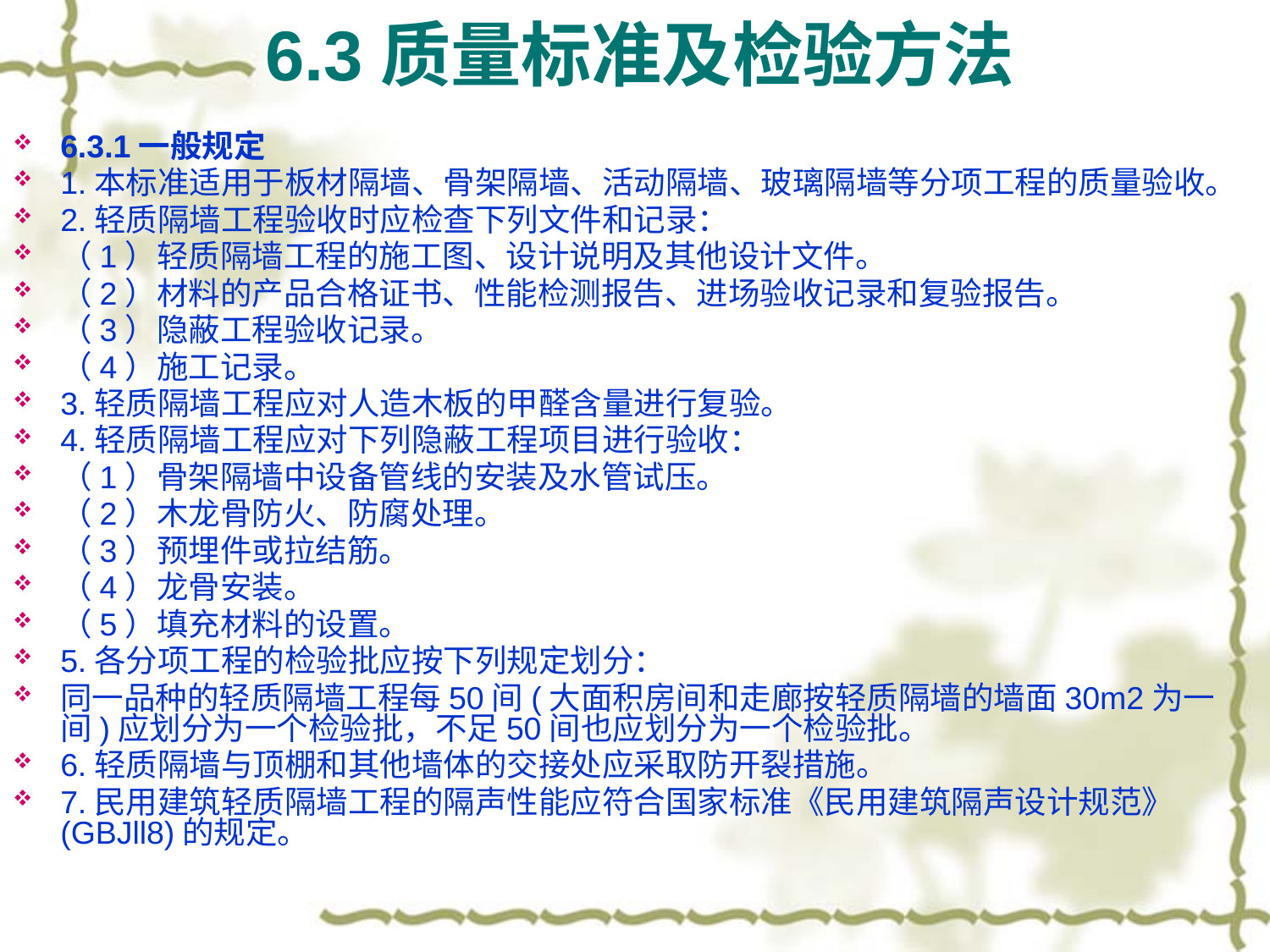

# 6.3质量标准及检验方法
6.3.1一般规定
1.本标准适用于板材隔墙、骨架隔墙、活动隔墙、玻璃隔墙等分项工程的质量验收。
2.轻质隔墙工程验收时应检查下列文件和记录：
（1）轻质隔墙工程的施工图、设计说明及其他设计文件。
（2）材料的产品合格证书、性能检测报告、进场验收记录和复验报告。
（3）隐蔽工程验收记录。
（4）施工记录。
3.轻质隔墙工程应对人造木板的甲醛含量进行复验。
4.轻质隔墙工程应对下列隐蔽工程项目进行验收：
（1）骨架隔墙中设备管线的安装及水管试压。
（2）木龙骨防火、防腐处理。
（3）预埋件或拉结筋。
（4）龙骨安装。
（5）填充材料的设置。
5.各分项工程的检验批应按下列规定划分：
同一品种的轻质隔墙工程每50间(大面积房间和走廊按轻质隔墙的墙面30m2为一间)应划分为一个检验批，不足50间也应划分为一个检验批。
6.轻质隔墙与顶棚和其他墙体的交接处应采取防开裂措施。
7.民用建筑轻质隔墙工程的隔声性能应符合国家标准《民用建筑隔声设计规范》(GBJll8)的规定。